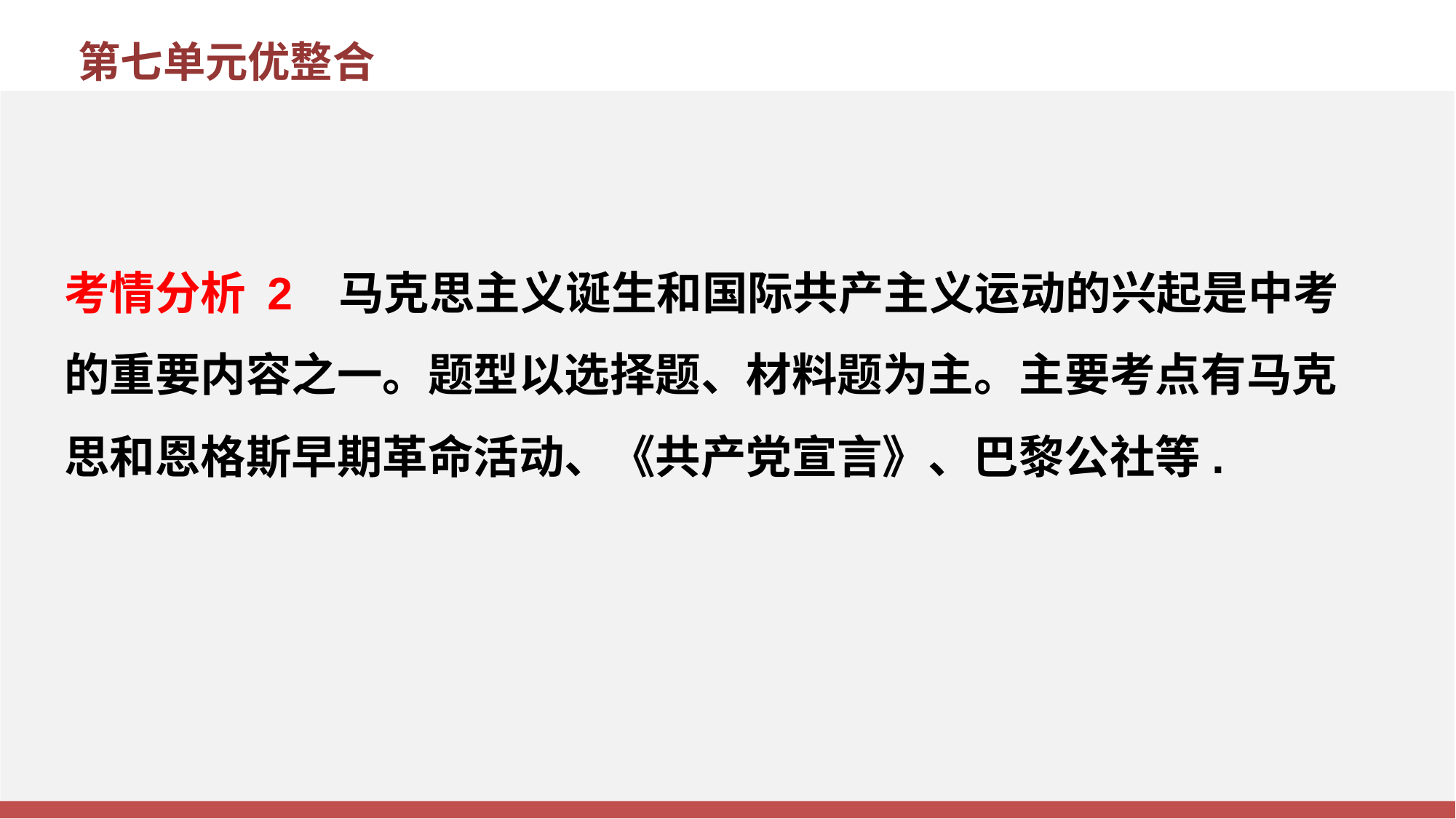

第七单元优整合

考情分析 2  马克思主义诞生和国际共产主义运动的兴起是中考的重要内容之一。题型以选择题、材料题为主。主要考点有马克思和恩格斯早期革命活动、《共产党宣言》、巴黎公社等.